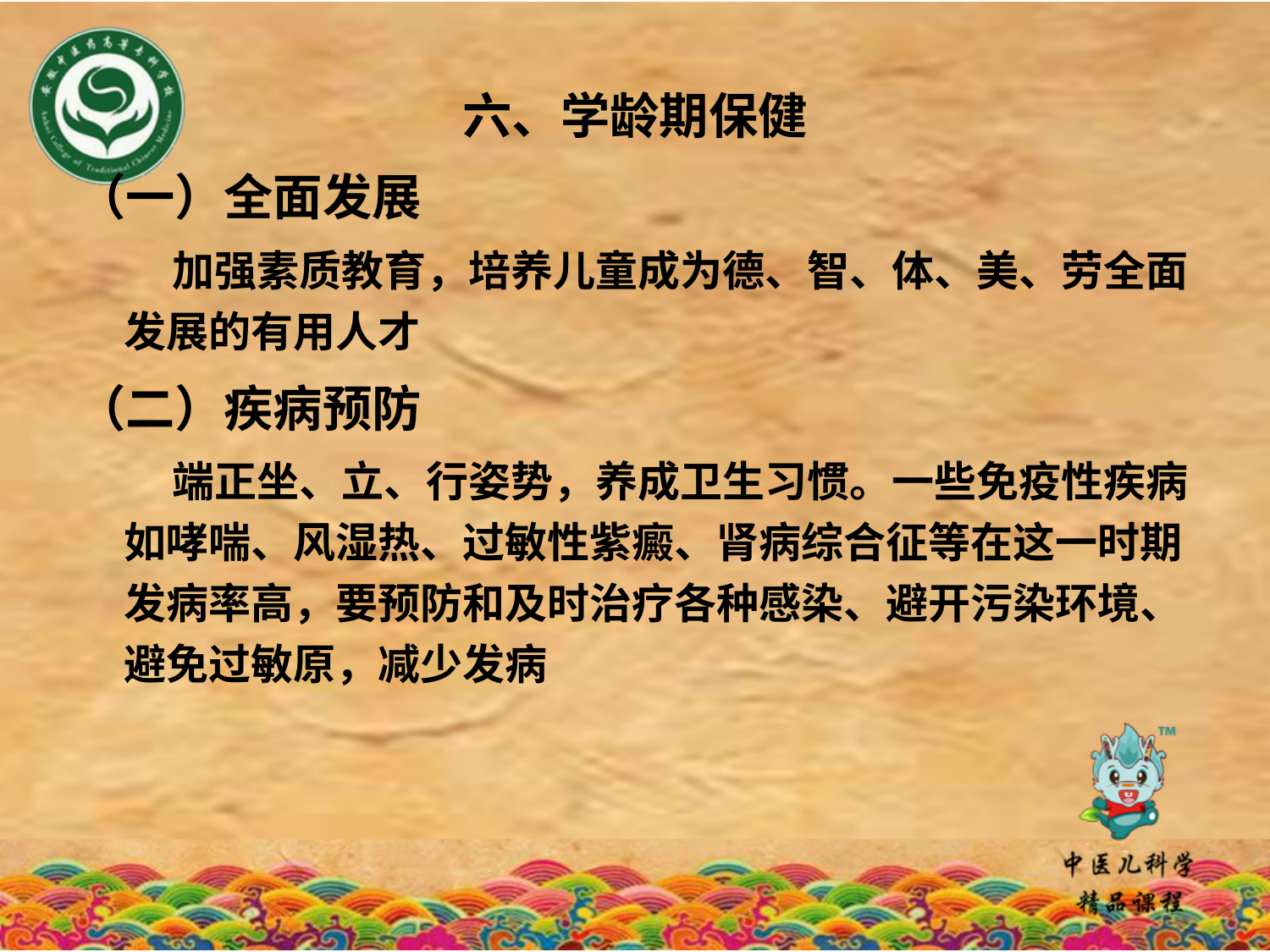

六、学龄期保健
（一）全面发展
         加强素质教育，培养儿童成为德、智、体、美、劳全面发展的有用人才
（二）疾病预防
         端正坐、立、行姿势，养成卫生习惯。一些免疫性疾病如哮喘、风湿热、过敏性紫癜、肾病综合征等在这一时期发病率高，要预防和及时治疗各种感染、避开污染环境、避免过敏原，减少发病